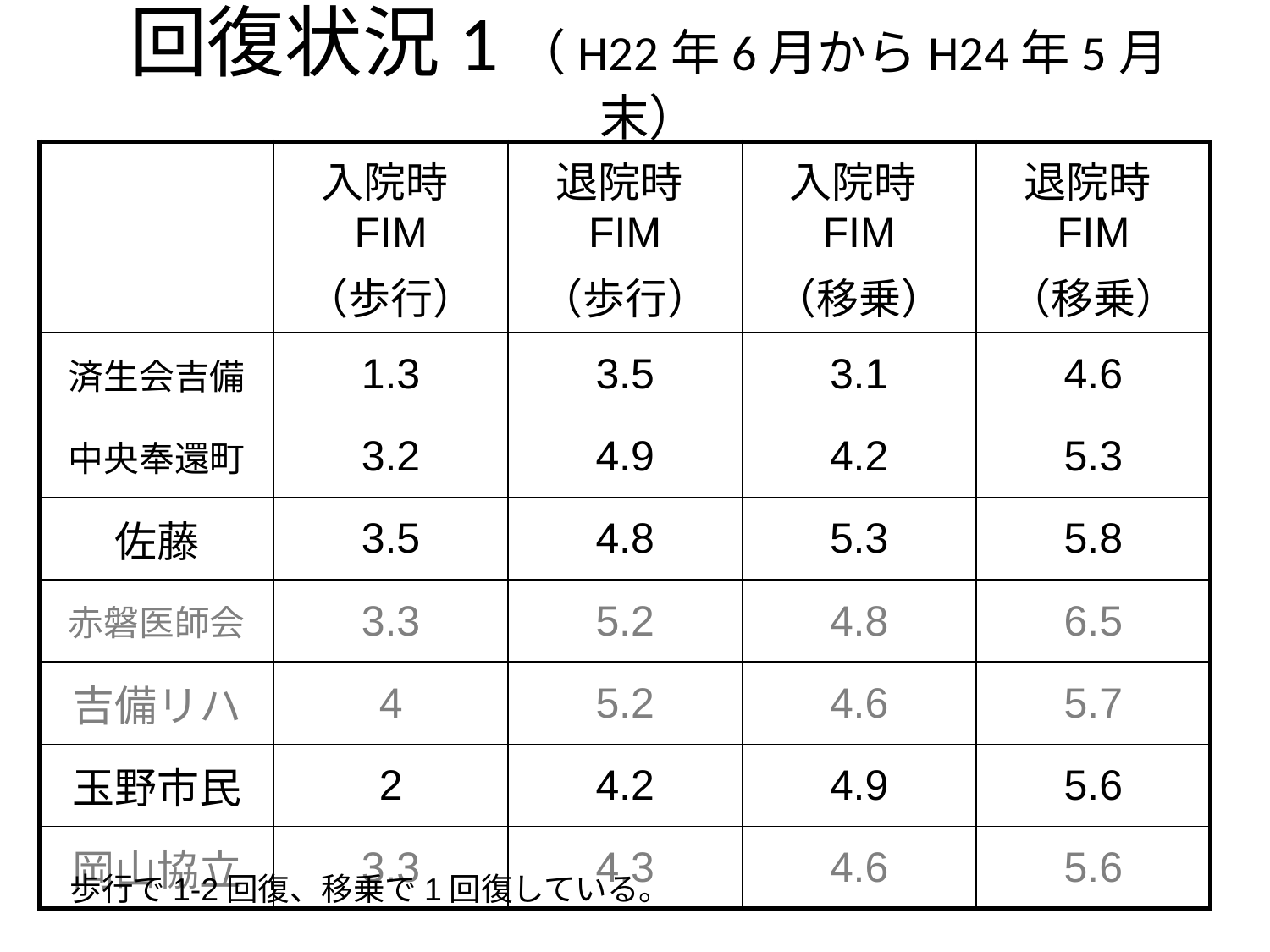

# 回復状況1（H22年6月からH24年5月末）
|  | 入院時FIM （歩行） | 退院時FIM （歩行） | 入院時FIM （移乗） | 退院時FIM （移乗） |
| --- | --- | --- | --- | --- |
| 済生会吉備 | 1.3 | 3.5 | 3.1 | 4.6 |
| 中央奉還町 | 3.2 | 4.9 | 4.2 | 5.3 |
| 佐藤 | 3.5 | 4.8 | 5.3 | 5.8 |
| 赤磐医師会 | 3.3 | 5.2 | 4.8 | 6.5 |
| 吉備リハ | 4 | 5.2 | 4.6 | 5.7 |
| 玉野市民 | 2 | 4.2 | 4.9 | 5.6 |
| 岡山協立 | 3.3 | 4.3 | 4.6 | 5.6 |
歩行で1-2回復、移乗で1回復している。